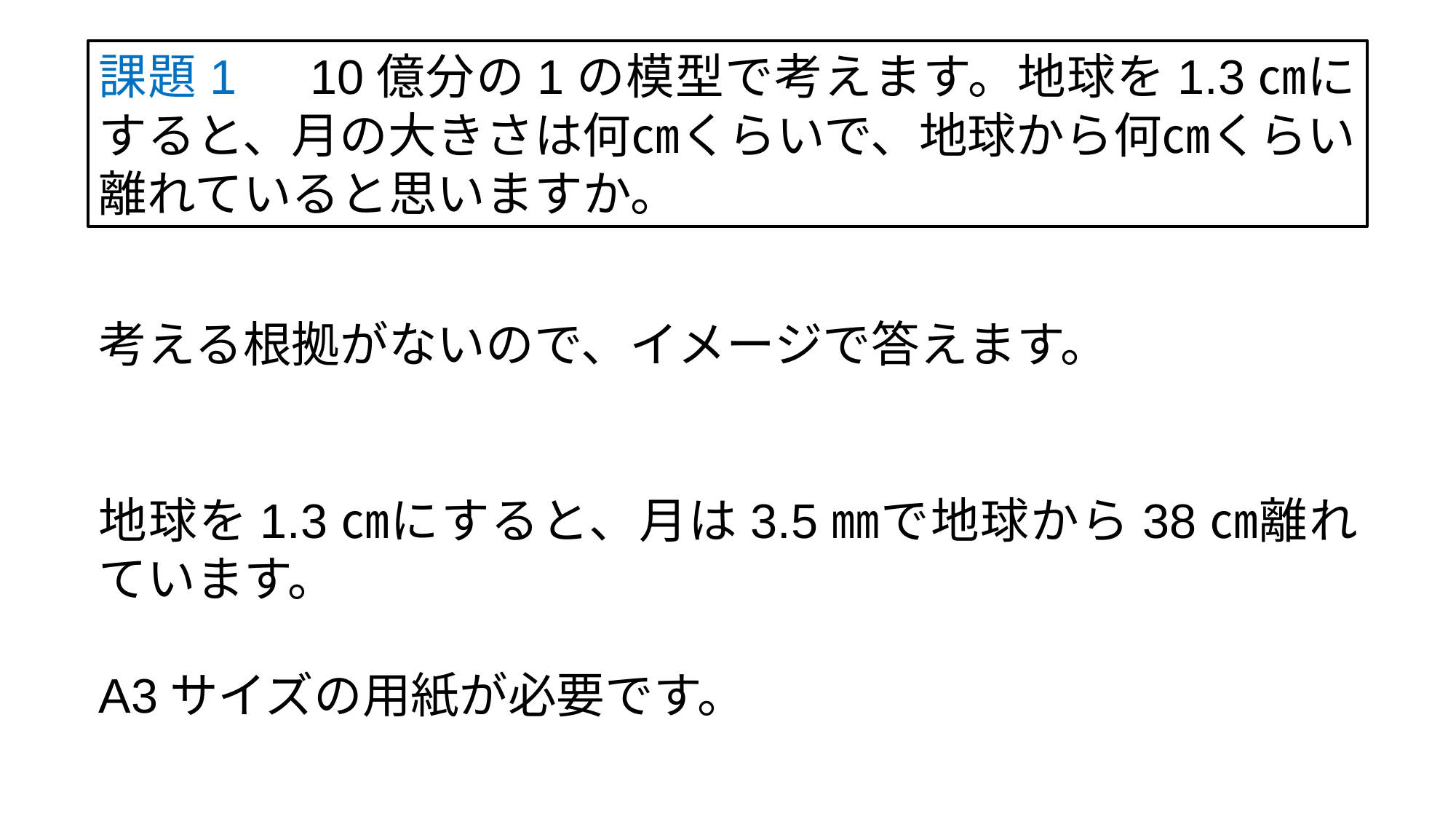

課題1　10億分の1の模型で考えます。地球を1.3㎝にすると、月の大きさは何㎝くらいで、地球から何㎝くらい離れていると思いますか。
考える根拠がないので、イメージで答えます。
地球を1.3㎝にすると、月は3.5㎜で地球から38㎝離れています。

A3サイズの用紙が必要です。